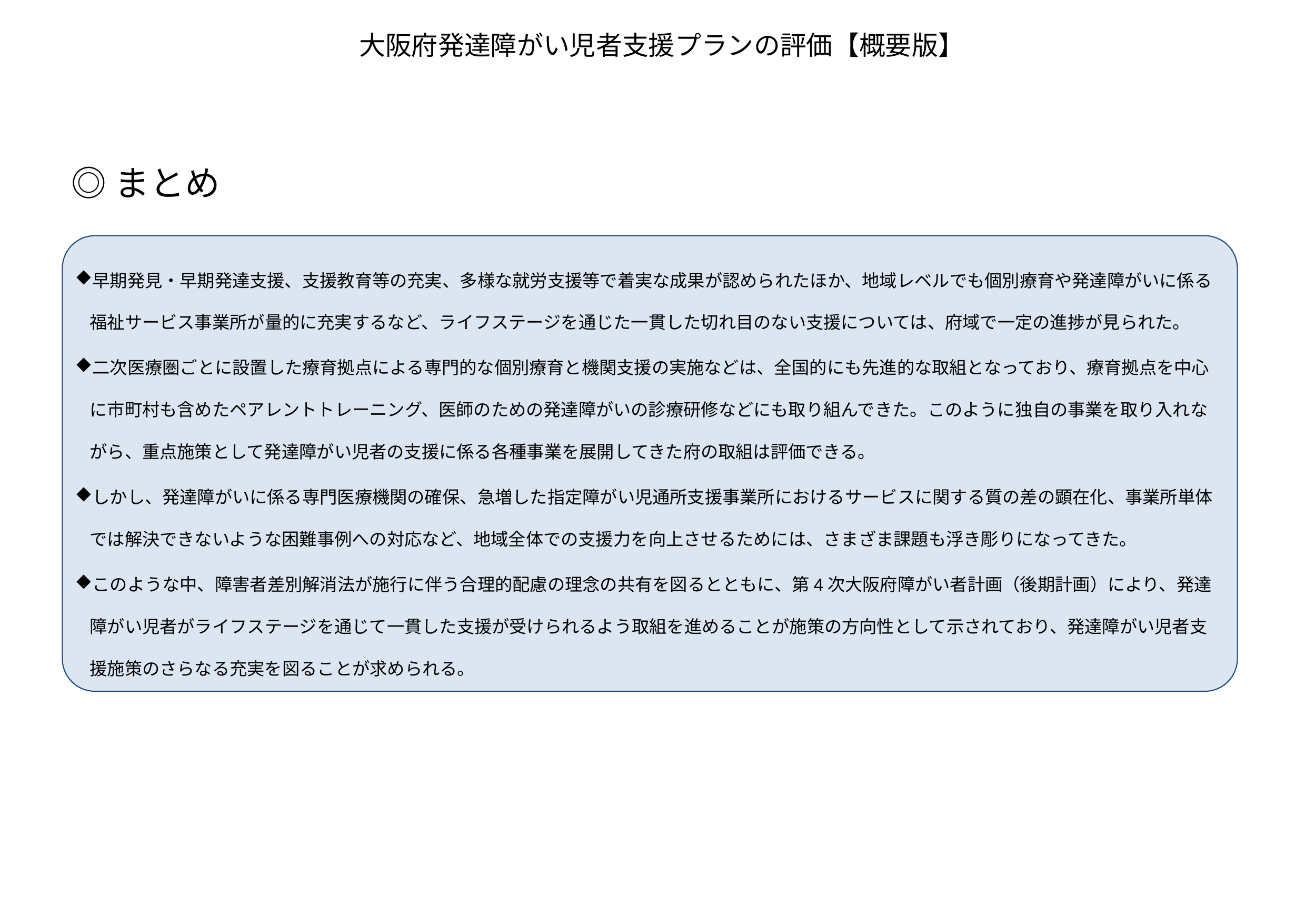

大阪府発達障がい児者支援プランの評価【概要版】
◎まとめ
早期発見・早期発達支援、支援教育等の充実、多様な就労支援等で着実な成果が認められたほか、地域レベルでも個別療育や発達障がいに係る福祉サービス事業所が量的に充実するなど、ライフステージを通じた一貫した切れ目のない支援については、府域で一定の進捗が見られた。
二次医療圏ごとに設置した療育拠点による専門的な個別療育と機関支援の実施などは、全国的にも先進的な取組となっており、療育拠点を中心に市町村も含めたペアレントトレーニング、医師のための発達障がいの診療研修などにも取り組んできた。このように独自の事業を取り入れながら、重点施策として発達障がい児者の支援に係る各種事業を展開してきた府の取組は評価できる。
しかし、発達障がいに係る専門医療機関の確保、急増した指定障がい児通所支援事業所におけるサービスに関する質の差の顕在化、事業所単体では解決できないような困難事例への対応など、地域全体での支援力を向上させるためには、さまざま課題も浮き彫りになってきた。
このような中、障害者差別解消法が施行に伴う合理的配慮の理念の共有を図るとともに、第4次大阪府障がい者計画（後期計画）により、発達障がい児者がライフステージを通じて一貫した支援が受けられるよう取組を進めることが施策の方向性として示されており、発達障がい児者支援施策のさらなる充実を図ることが求められる。